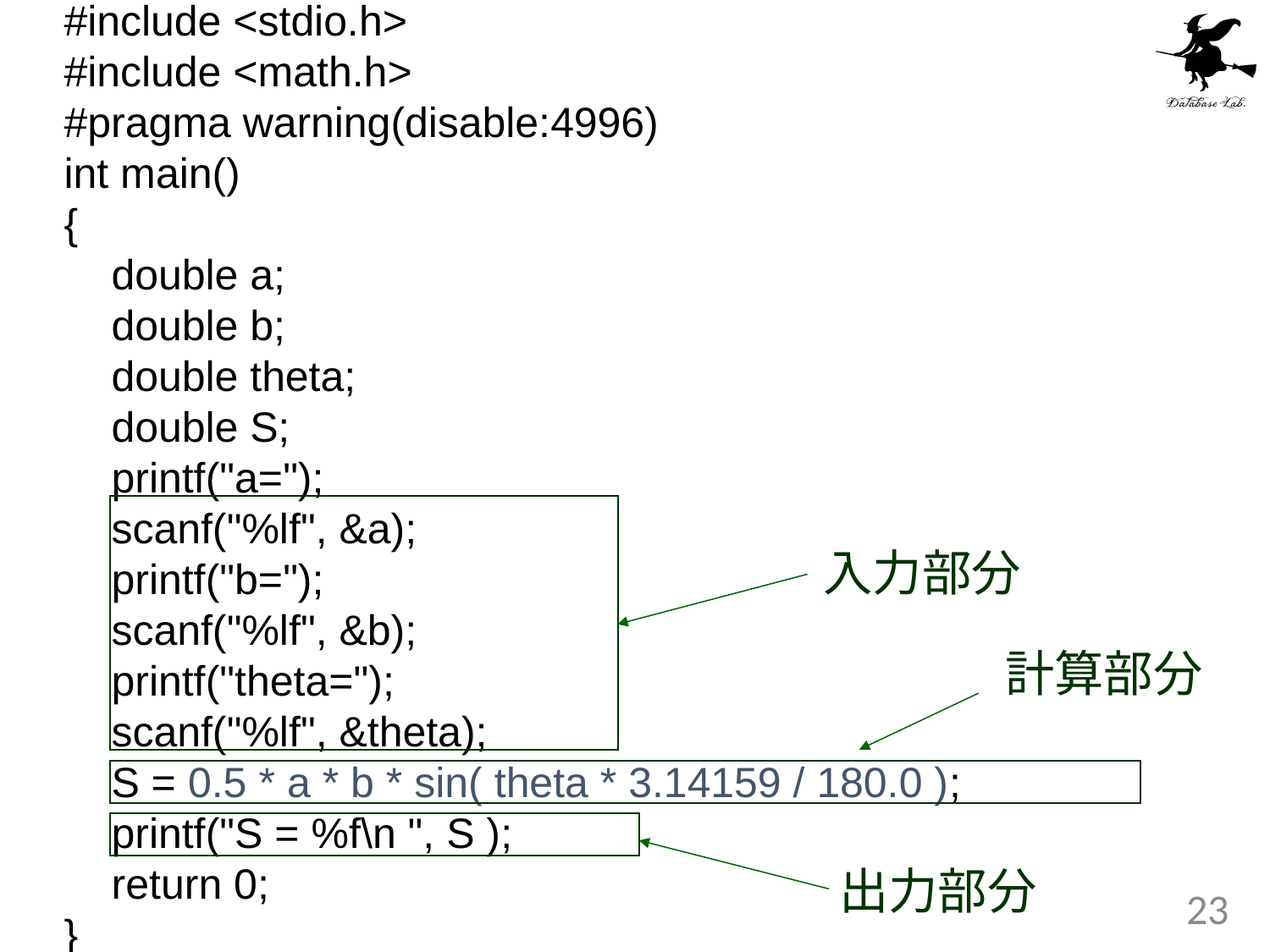

#include <stdio.h>
#include <math.h>
#pragma warning(disable:4996)
int main()
{
    double a;
    double b;
    double theta;
    double S;
    printf("a=");
    scanf("%lf", &a);
    printf("b=");
    scanf("%lf", &b);
    printf("theta=");
    scanf("%lf", &theta);
    S = 0.5 * a * b * sin( theta * 3.14159 / 180.0 );
    printf("S = %f\n ", S );
    return 0;
}

入力部分

計算部分

出力部分
23